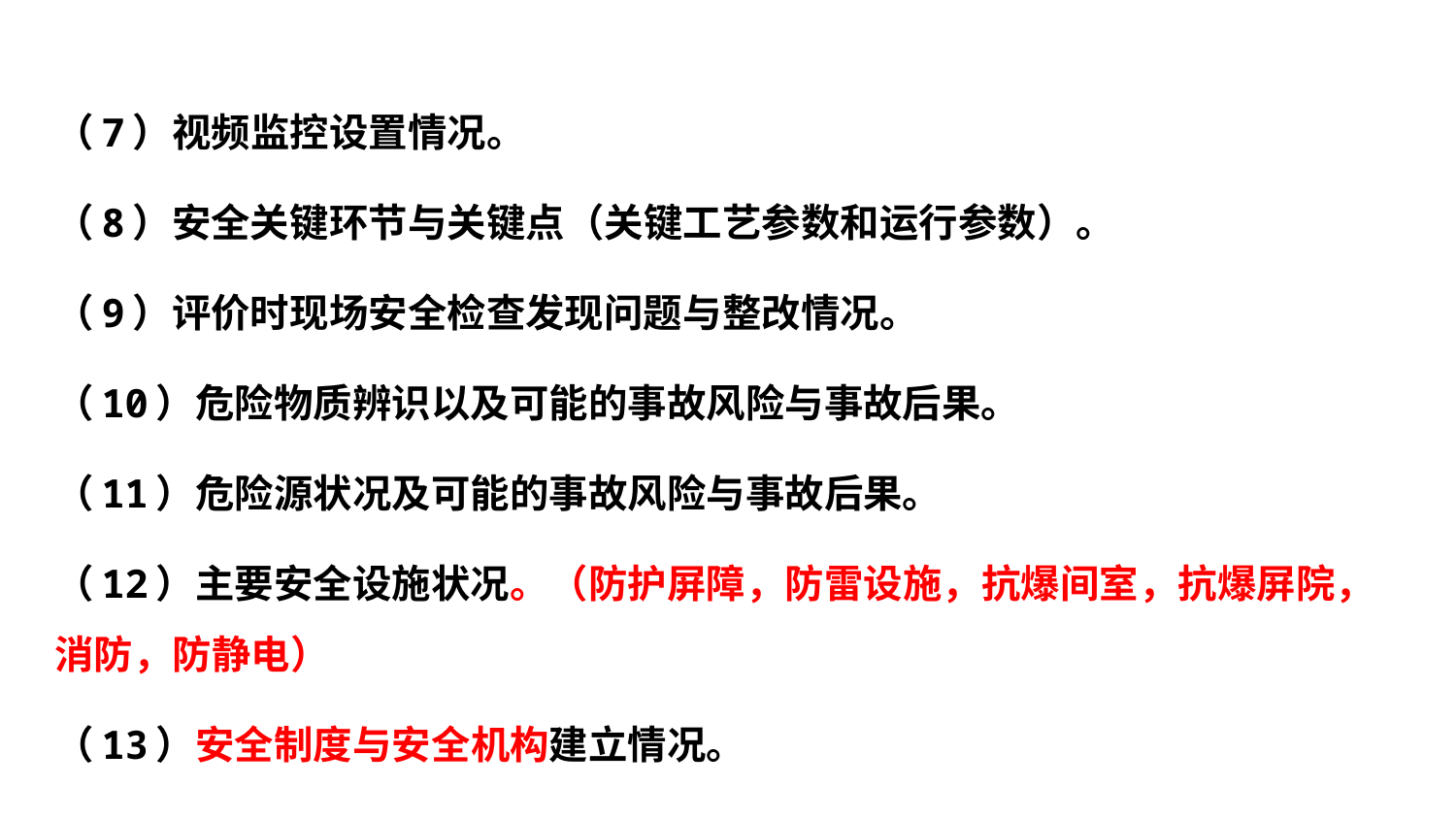

（7）视频监控设置情况。
（8）安全关键环节与关键点（关键工艺参数和运行参数）。
（9）评价时现场安全检查发现问题与整改情况。
（10）危险物质辨识以及可能的事故风险与事故后果。
（11）危险源状况及可能的事故风险与事故后果。
（12）主要安全设施状况。（防护屏障，防雷设施，抗爆间室，抗爆屏院，消防，防静电）
（13）安全制度与安全机构建立情况。